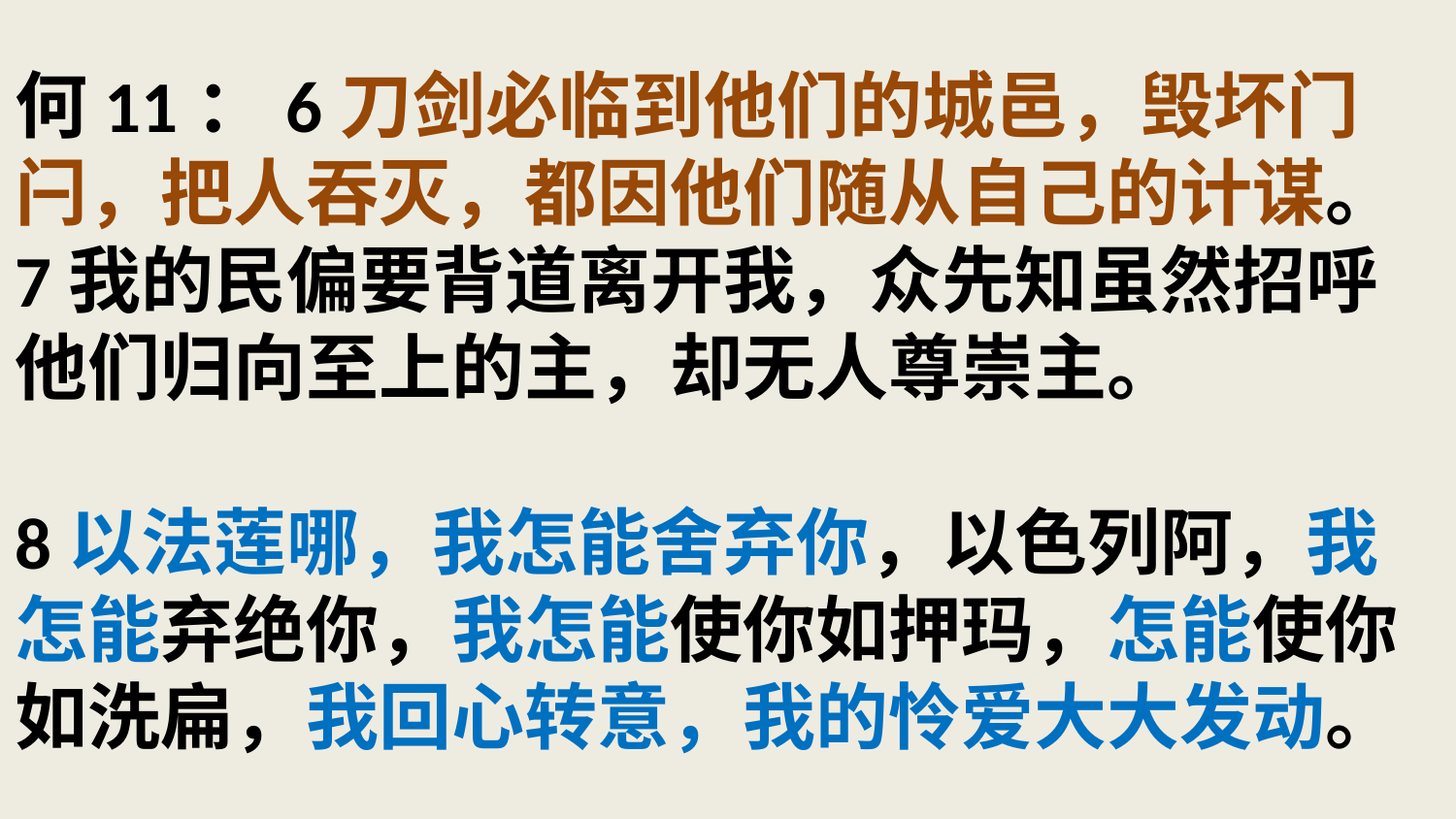

# 何11：6刀剑必临到他们的城邑，毁坏门闩，把人吞灭，都因他们随从自己的计谋。7我的民偏要背道离开我，众先知虽然招呼他们归向至上的主，却无人尊崇主。 8以法莲哪，我怎能舍弃你，以色列阿，我怎能弃绝你，我怎能使你如押玛，怎能使你如洗扁，我回心转意，我的怜爱大大发动。